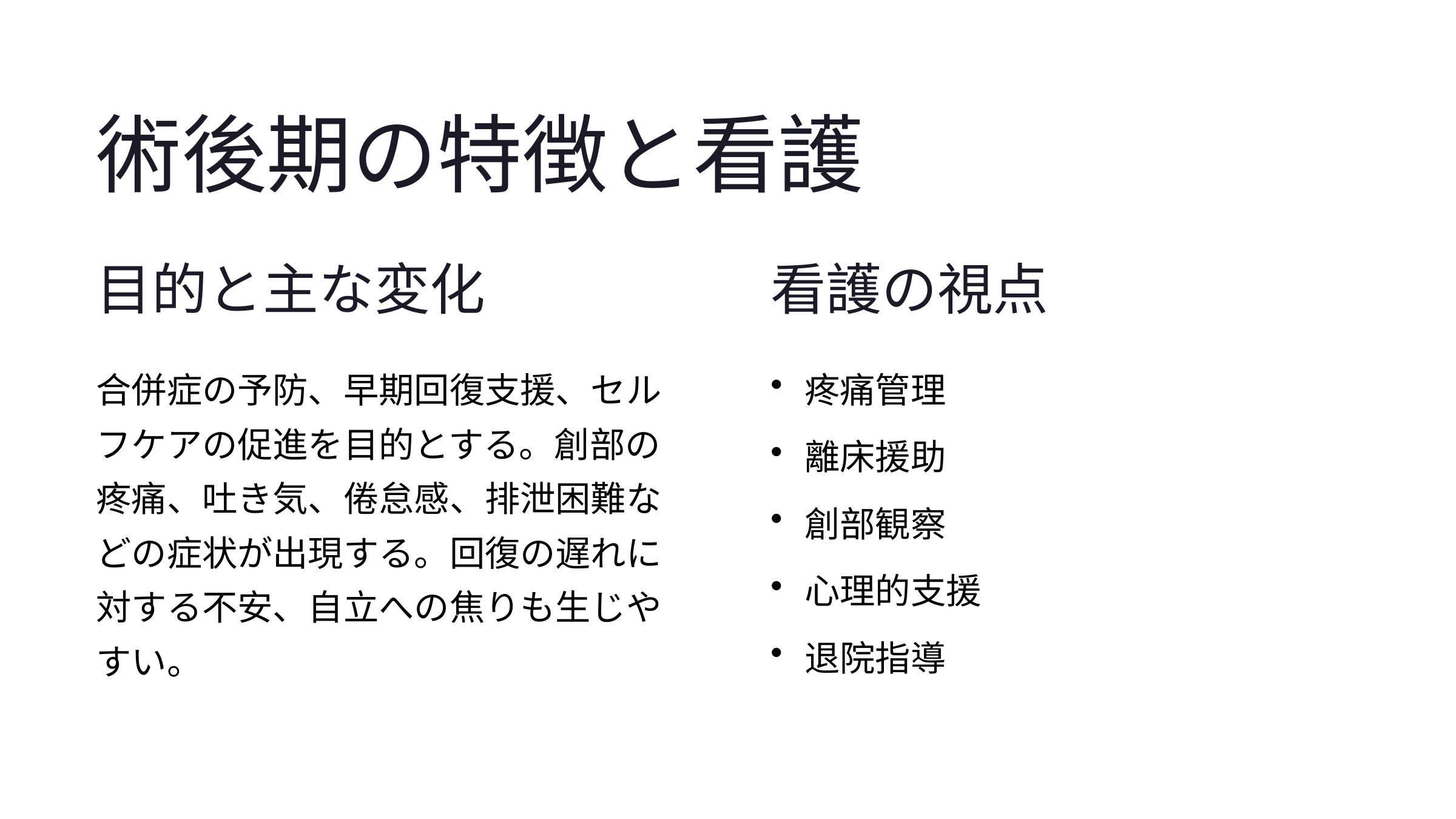

術後期の特徴と看護
目的と主な変化
看護の視点
合併症の予防、早期回復支援、セルフケアの促進を目的とする。創部の疼痛、吐き気、倦怠感、排泄困難などの症状が出現する。回復の遅れに対する不安、自立への焦りも生じやすい。
疼痛管理
離床援助
創部観察
心理的支援
退院指導